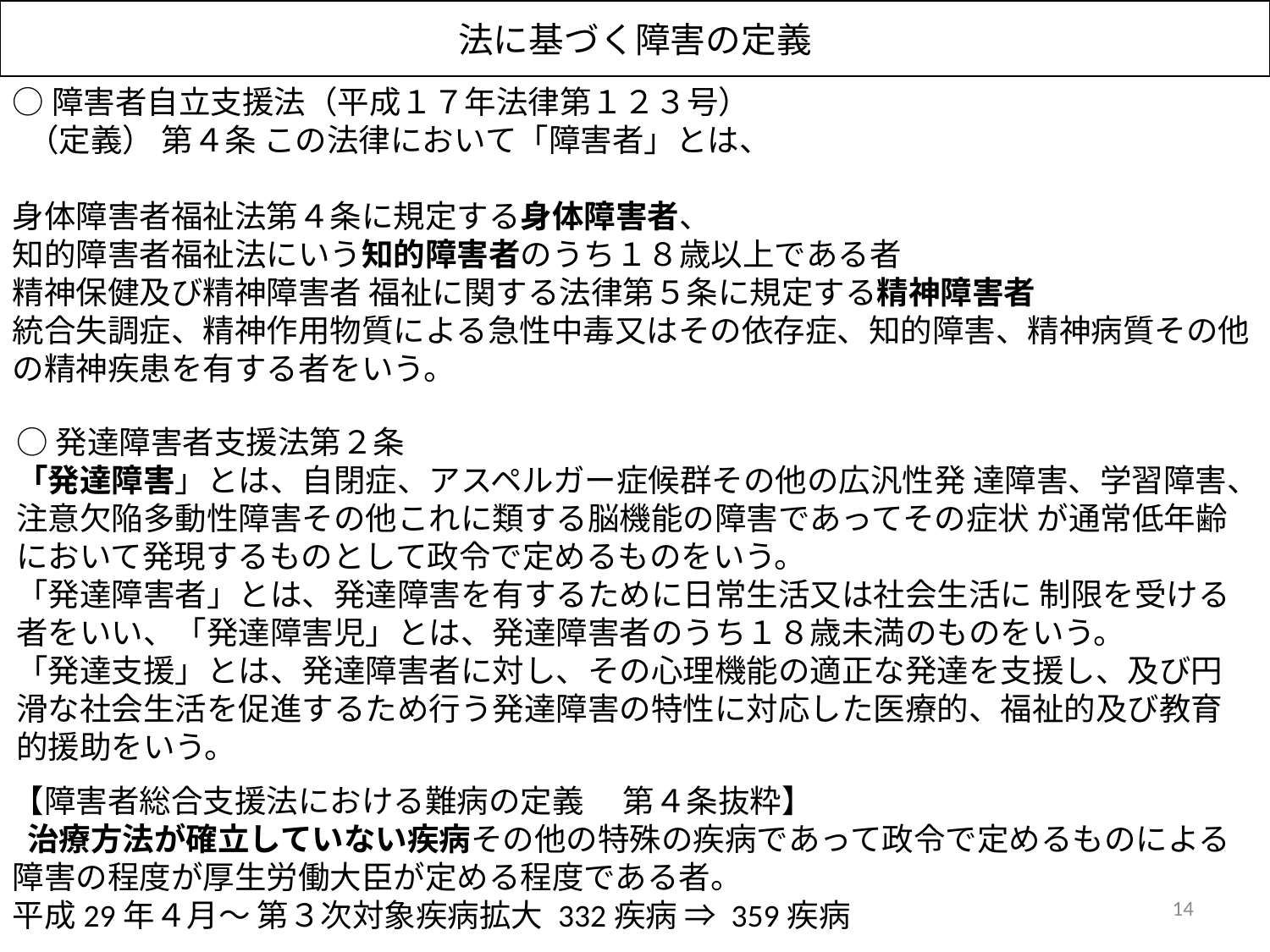

法に基づく障害の定義
○障害者自立支援法（平成１７年法律第１２３号）
 （定義） 第４条 この法律において「障害者」とは、

身体障害者福祉法第４条に規定する身体障害者、
知的障害者福祉法にいう知的障害者のうち１８歳以上である者
精神保健及び精神障害者 福祉に関する法律第５条に規定する精神障害者
統合失調症、精神作用物質による急性中毒又はその依存症、知的障害、精神病質その他の精神疾患を有する者をいう。
○発達障害者支援法第２条
「発達障害」とは、自閉症、アスペルガー症候群その他の広汎性発 達障害、学習障害、注意欠陥多動性障害その他これに類する脳機能の障害であってその症状 が通常低年齢において発現するものとして政令で定めるものをいう。
「発達障害者」とは、発達障害を有するために日常生活又は社会生活に 制限を受ける者をいい、「発達障害児」とは、発達障害者のうち１８歳未満のものをいう。
「発達支援」とは、発達障害者に対し、その心理機能の適正な発達を支援し、及び円滑な社会生活を促進するため行う発達障害の特性に対応した医療的、福祉的及び教育的援助をいう。
【障害者総合支援法における難病の定義 　第４条抜粋】
 治療方法が確立していない疾病その他の特殊の疾病であって政令で定めるものによる障害の程度が厚生労働大臣が定める程度である者。
平成29年４月～ 第３次対象疾病拡大 332疾病 ⇒ 359疾病
14